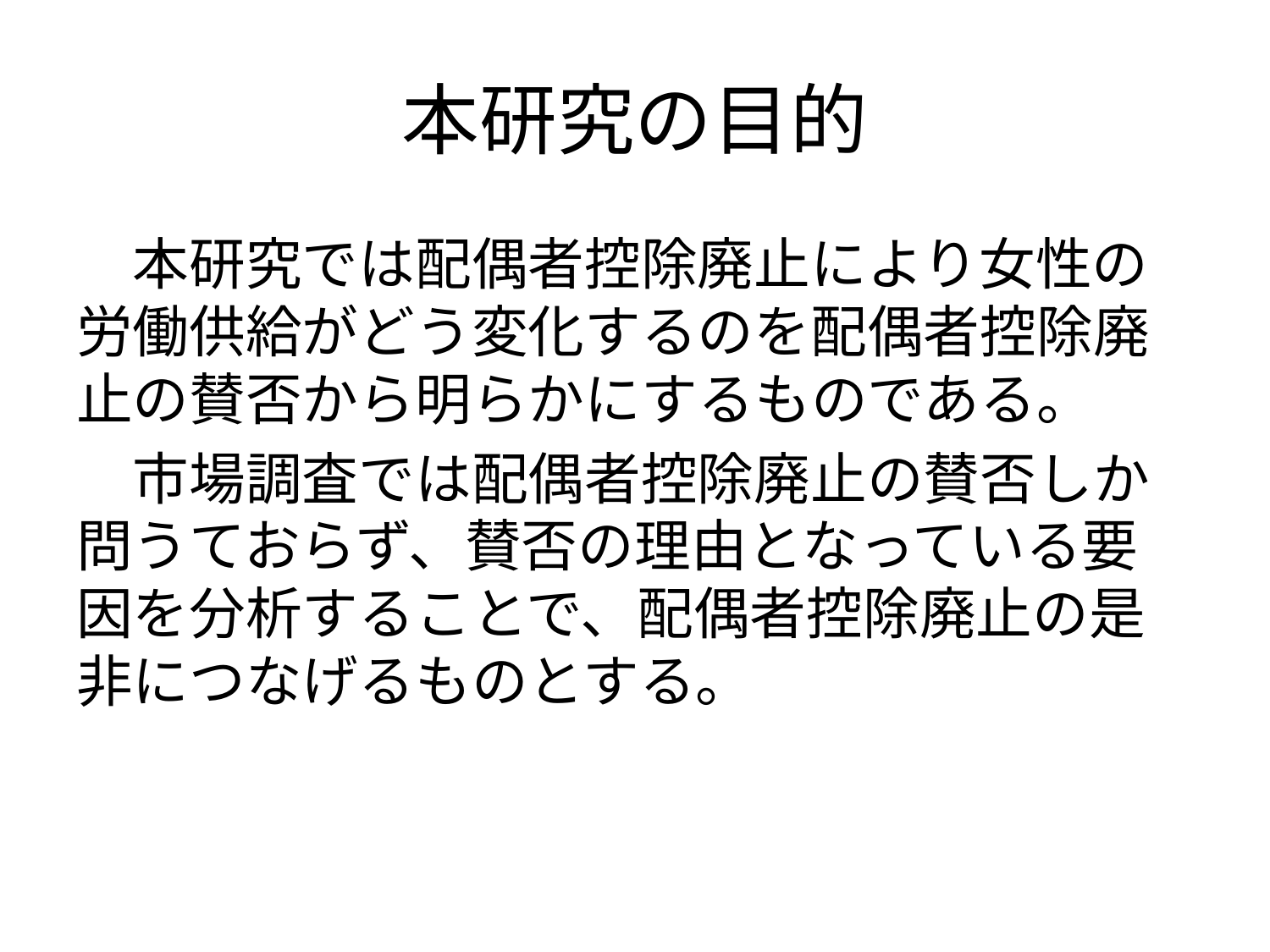

# 本研究の目的
　本研究では配偶者控除廃止により女性の労働供給がどう変化するのを配偶者控除廃止の賛否から明らかにするものである。
　市場調査では配偶者控除廃止の賛否しか問うておらず、賛否の理由となっている要因を分析することで、配偶者控除廃止の是非につなげるものとする。